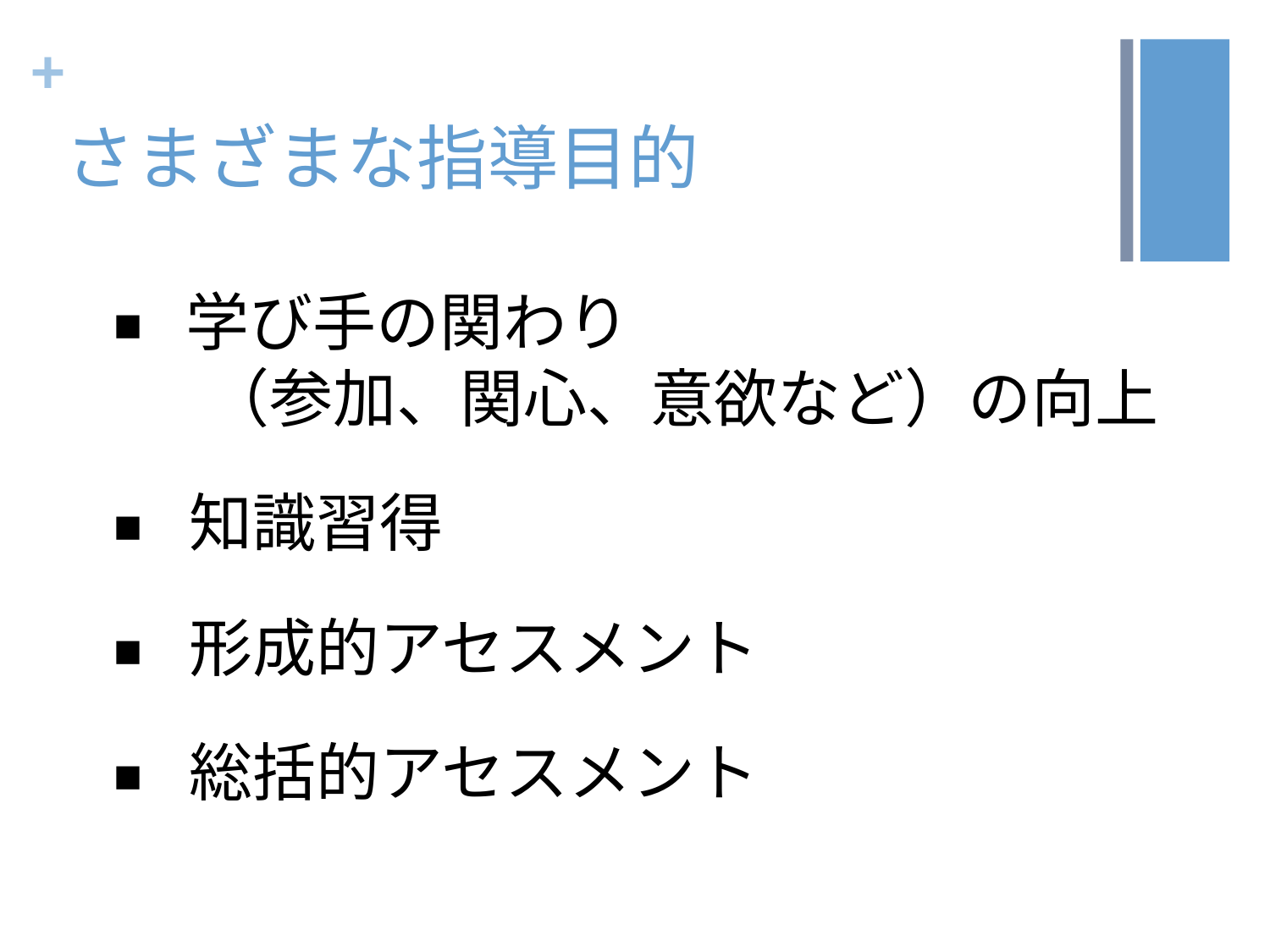

# さまざまな指導目的
  学び手の関わり
 （参加、関心、意欲など）の向上
  知識習得
  形成的アセスメント
  総括的アセスメント